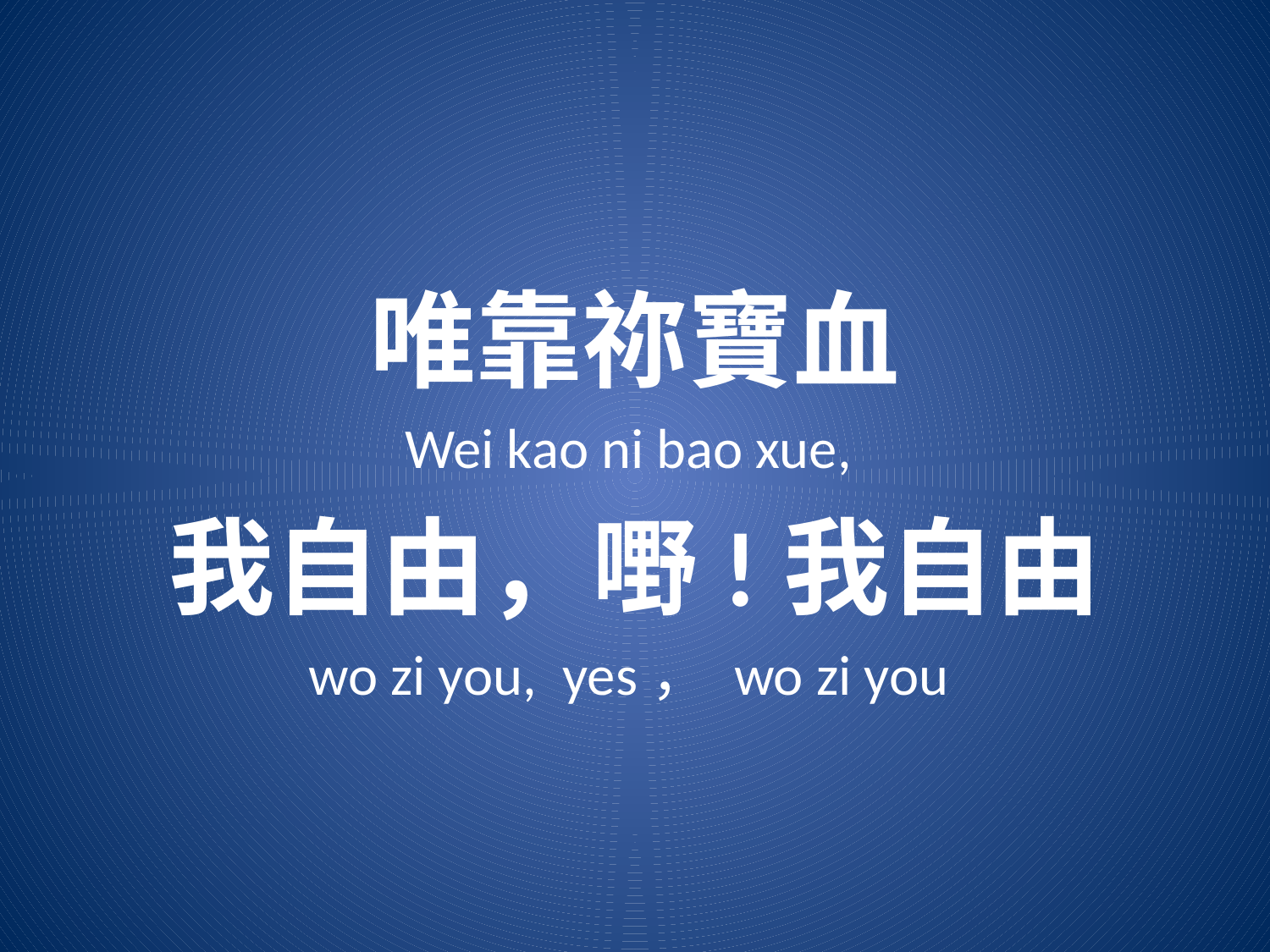

唯靠祢寶血
Wei kao ni bao xue,
我自由，嘢!我自由
wo zi you,  yes， wo zi you